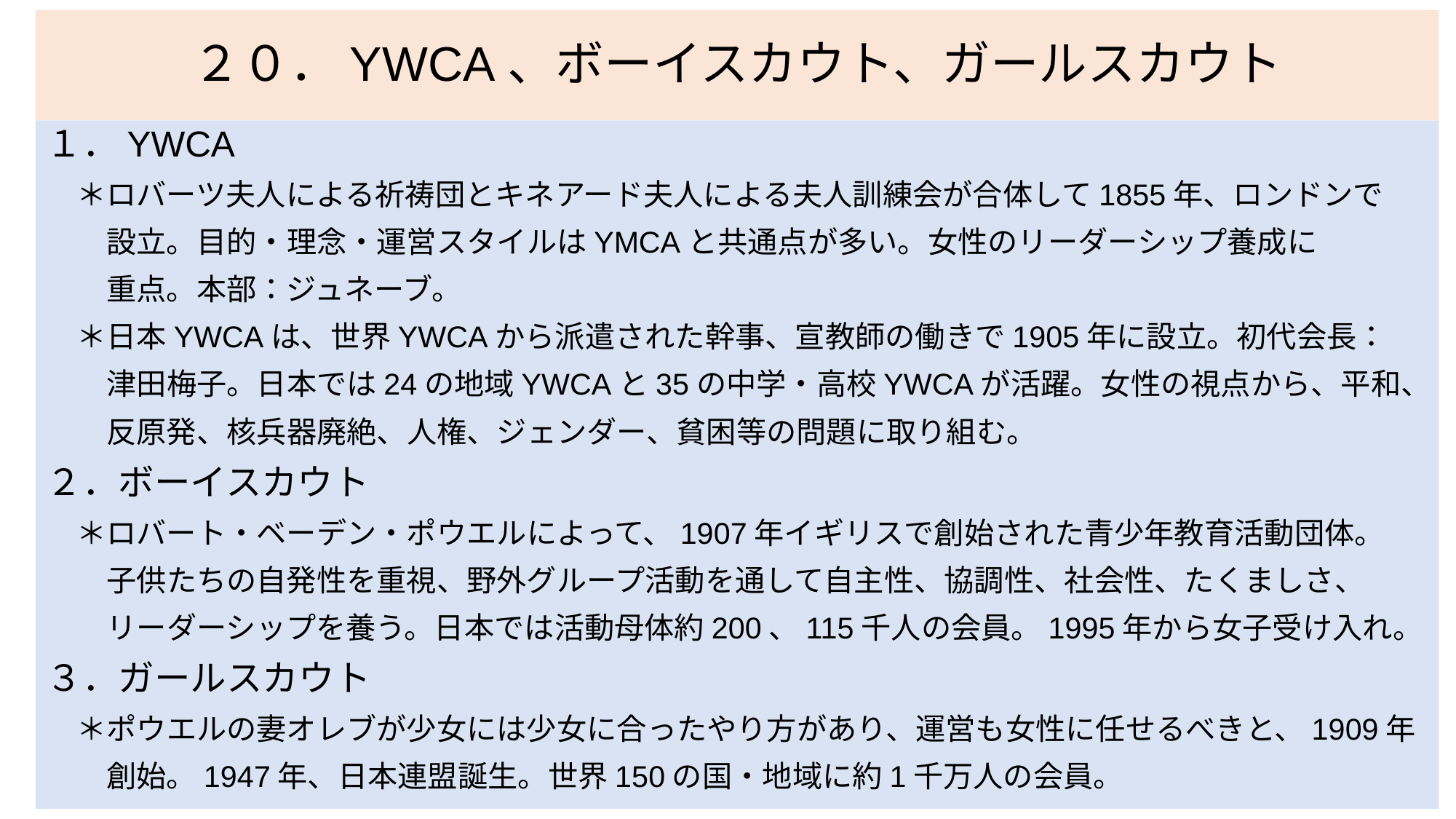

# ２０．YWCA、ボーイスカウト、ガールスカウト
１．YWCA
　＊ロバーツ夫人による祈祷団とキネアード夫人による夫人訓練会が合体して1855年、ロンドンで
　　設立。目的・理念・運営スタイルはYMCAと共通点が多い。女性のリーダーシップ養成に
　　重点。本部：ジュネーブ。
　＊日本YWCAは、世界YWCAから派遣された幹事、宣教師の働きで1905年に設立。初代会長：
　　津田梅子。日本では24の地域YWCAと35の中学・高校YWCAが活躍。女性の視点から、平和、
　　反原発、核兵器廃絶、人権、ジェンダー、貧困等の問題に取り組む。
２．ボーイスカウト
　＊ロバート・ベーデン・ポウエルによって、1907年イギリスで創始された青少年教育活動団体。
　　子供たちの自発性を重視、野外グループ活動を通して自主性、協調性、社会性、たくましさ、
　　リーダーシップを養う。日本では活動母体約200、115千人の会員。1995年から女子受け入れ。
３．ガールスカウト
　＊ポウエルの妻オレブが少女には少女に合ったやり方があり、運営も女性に任せるべきと、1909年
　　創始。1947年、日本連盟誕生。世界150の国・地域に約1千万人の会員。